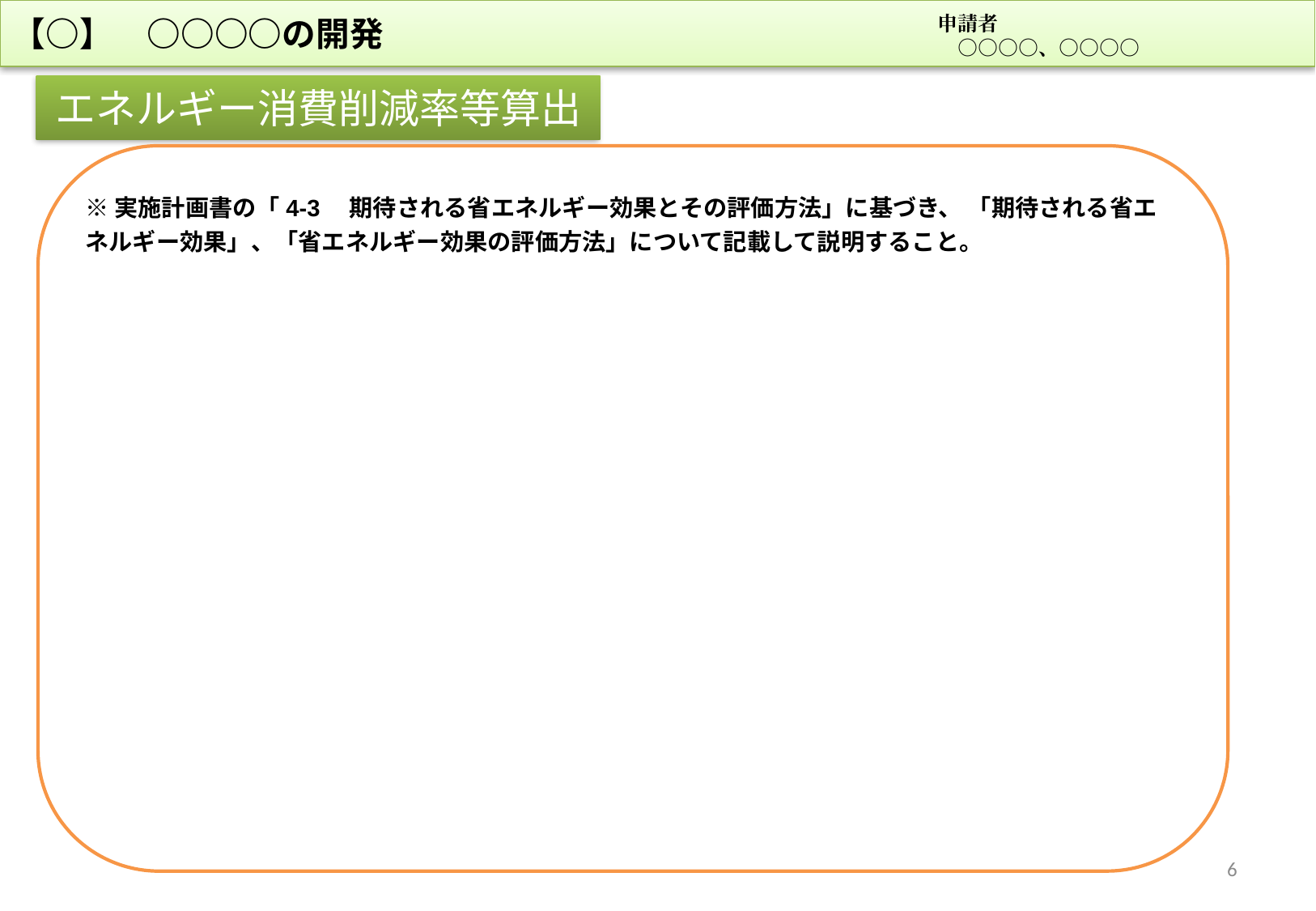

【○】　○○○○の開発
申請者
　○○○○、○○○○
エネルギー消費削減率等算出
※実施計画書の「4-3　期待される省エネルギー効果とその評価方法」に基づき、 「期待される省エネルギー効果」、「省エネルギー効果の評価方法」について記載して説明すること。
6